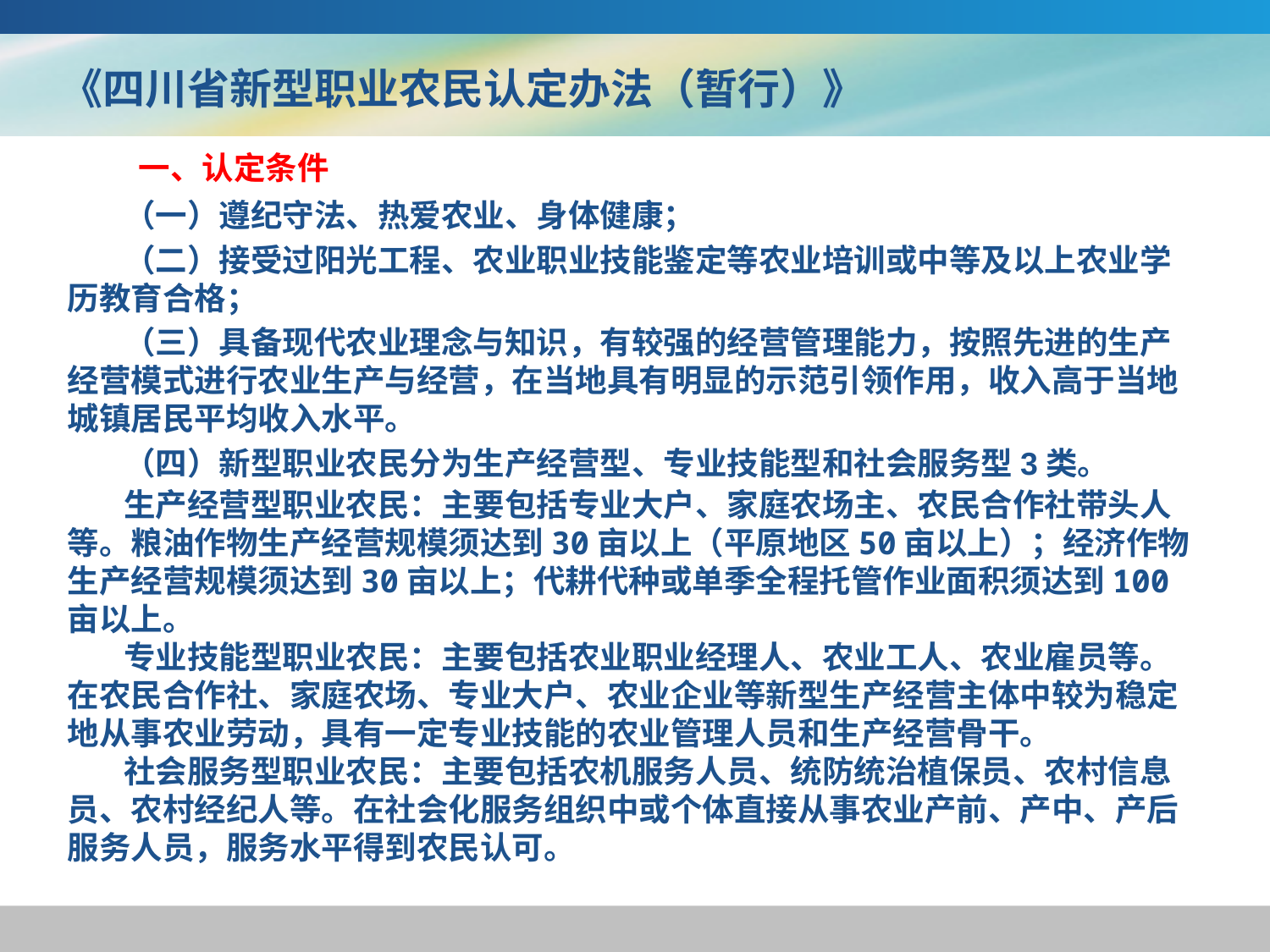

《四川省新型职业农民认定办法（暂行）》
 一、认定条件
（一）遵纪守法、热爱农业、身体健康；
（二）接受过阳光工程、农业职业技能鉴定等农业培训或中等及以上农业学历教育合格；
（三）具备现代农业理念与知识，有较强的经营管理能力，按照先进的生产经营模式进行农业生产与经营，在当地具有明显的示范引领作用，收入高于当地城镇居民平均收入水平。
（四）新型职业农民分为生产经营型、专业技能型和社会服务型3类。
生产经营型职业农民：主要包括专业大户、家庭农场主、农民合作社带头人等。粮油作物生产经营规模须达到30亩以上（平原地区50亩以上）；经济作物生产经营规模须达到30亩以上；代耕代种或单季全程托管作业面积须达到100亩以上。
专业技能型职业农民：主要包括农业职业经理人、农业工人、农业雇员等。在农民合作社、家庭农场、专业大户、农业企业等新型生产经营主体中较为稳定地从事农业劳动，具有一定专业技能的农业管理人员和生产经营骨干。
社会服务型职业农民：主要包括农机服务人员、统防统治植保员、农村信息员、农村经纪人等。在社会化服务组织中或个体直接从事农业产前、产中、产后服务人员，服务水平得到农民认可。